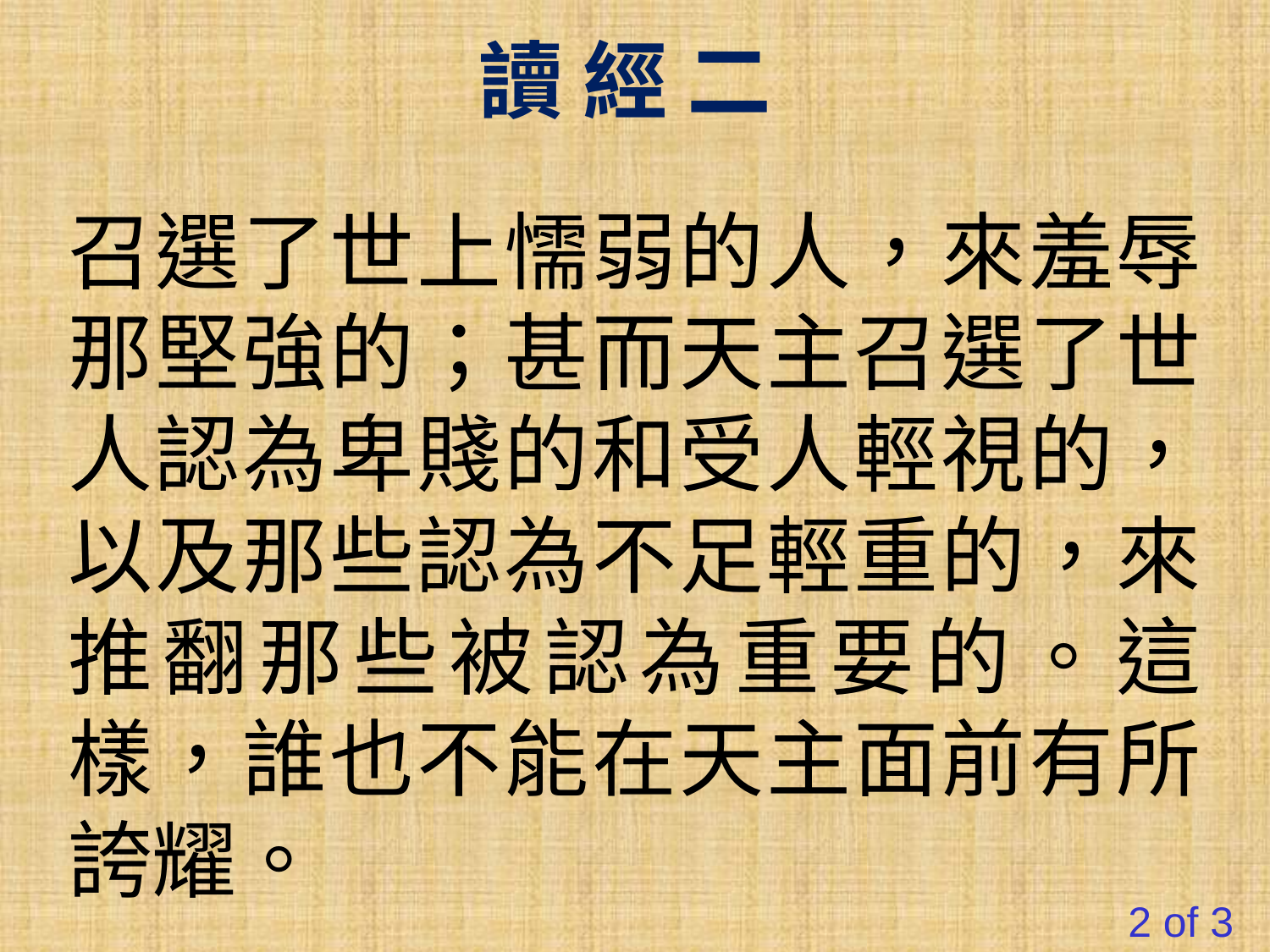

讀 經 二

召選了世上懦弱的人，來羞辱那堅強的；甚而天主召選了世人認為卑賤的和受人輕視的，以及那些認為不足輕重的，來推翻那些被認為重要的。這樣，誰也不能在天主面前有所誇耀。
2 of 3